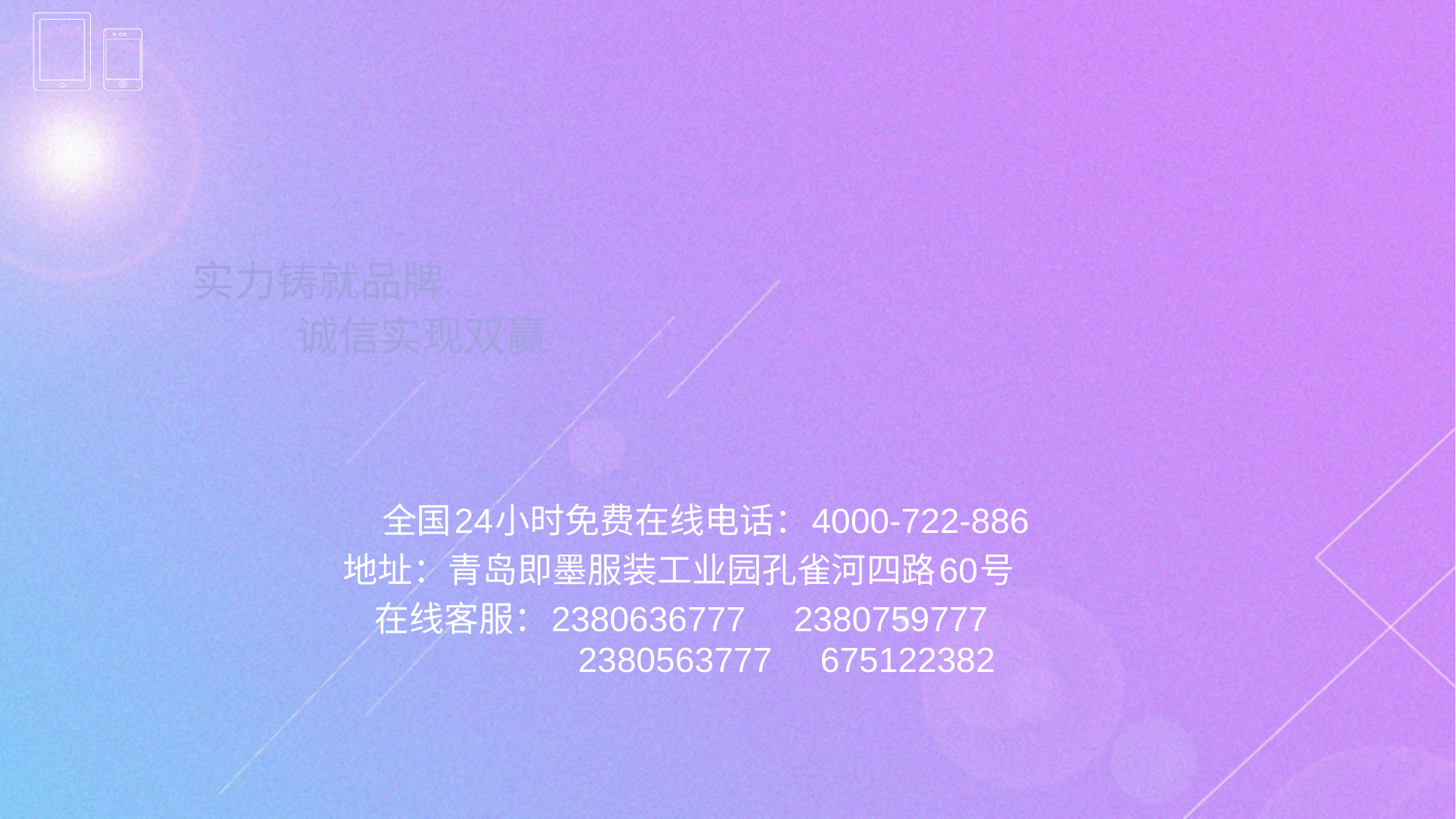

# 实力铸就品牌 诚信实现双赢

                   全国24小时免费在线电话：4000-722-886
              地址：青岛即墨服装工业园孔雀河四路60号
                  在线客服：2380636777     2380759777
                                    2380563777     675122382